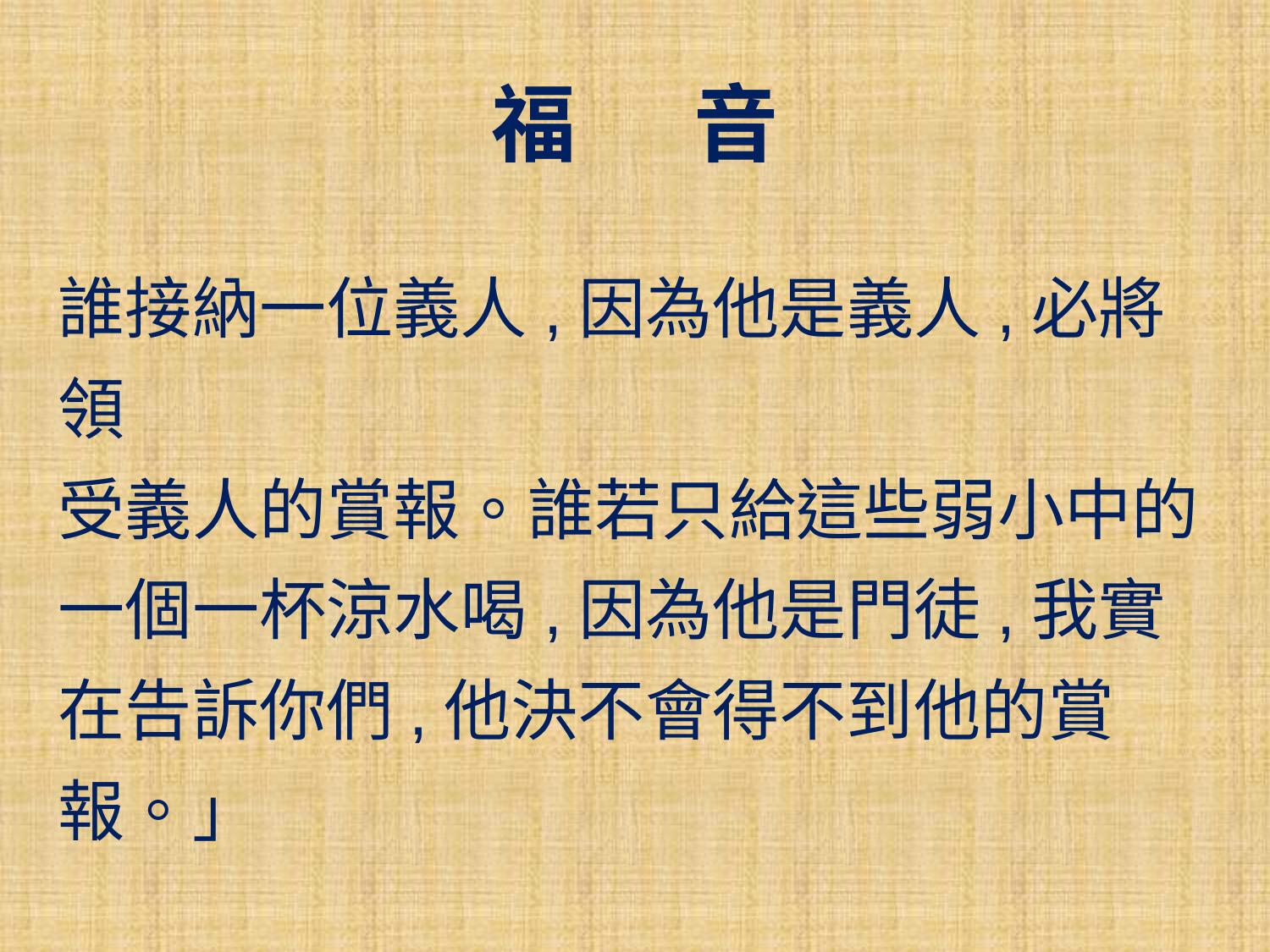

福     音

誰接納一位義人,因為他是義人,必將領
受義人的賞報。誰若只給這些弱小中的一個一杯涼水喝,因為他是門徒,我實在告訴你們,他決不會得不到他的賞報。」